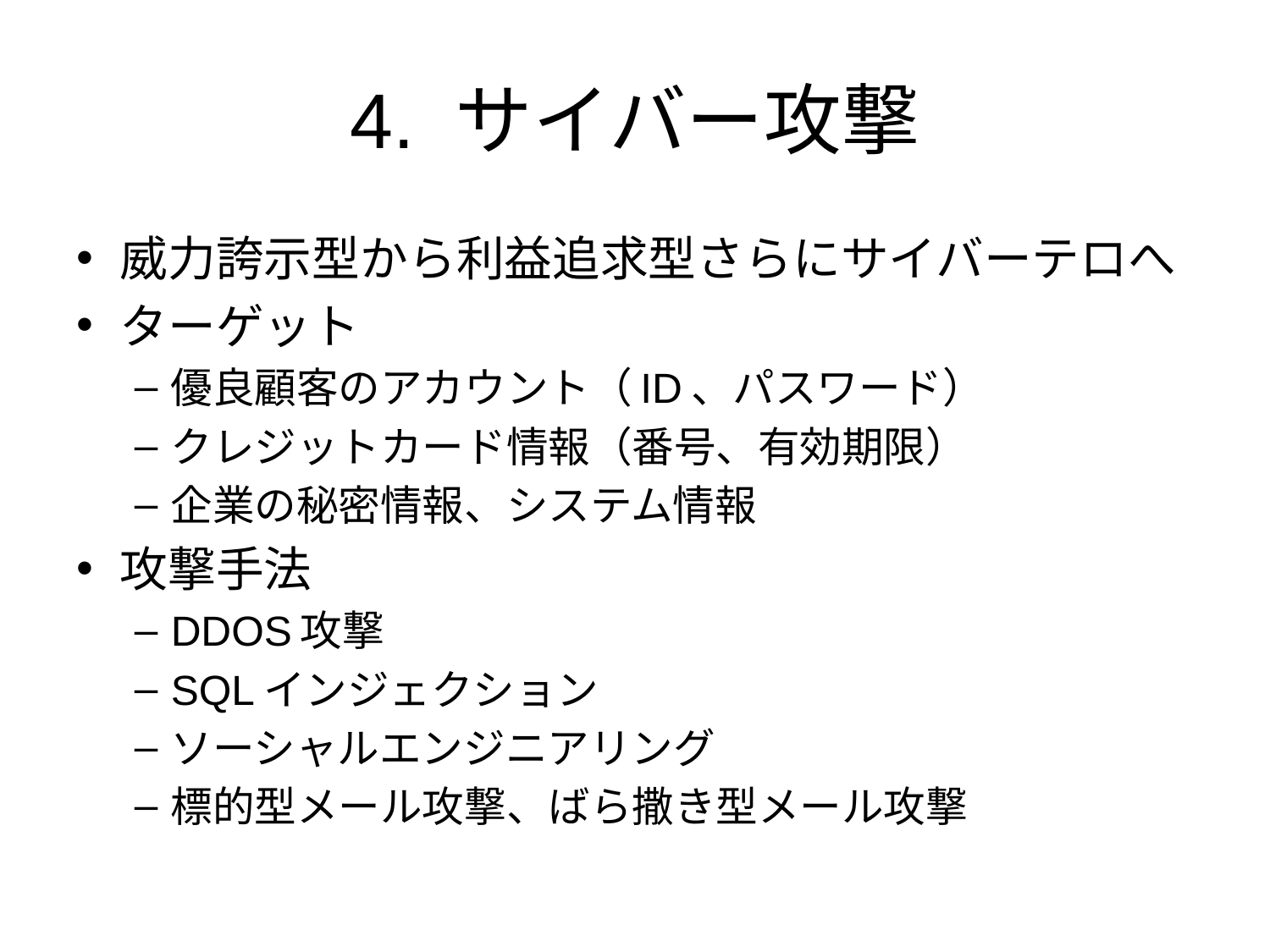

# 4. サイバー攻撃
威力誇示型から利益追求型さらにサイバーテロへ
ターゲット
優良顧客のアカウント（ID、パスワード）
クレジットカード情報（番号、有効期限）
企業の秘密情報、システム情報
攻撃手法
DDOS攻撃
SQLインジェクション
ソーシャルエンジニアリング
標的型メール攻撃、ばら撒き型メール攻撃